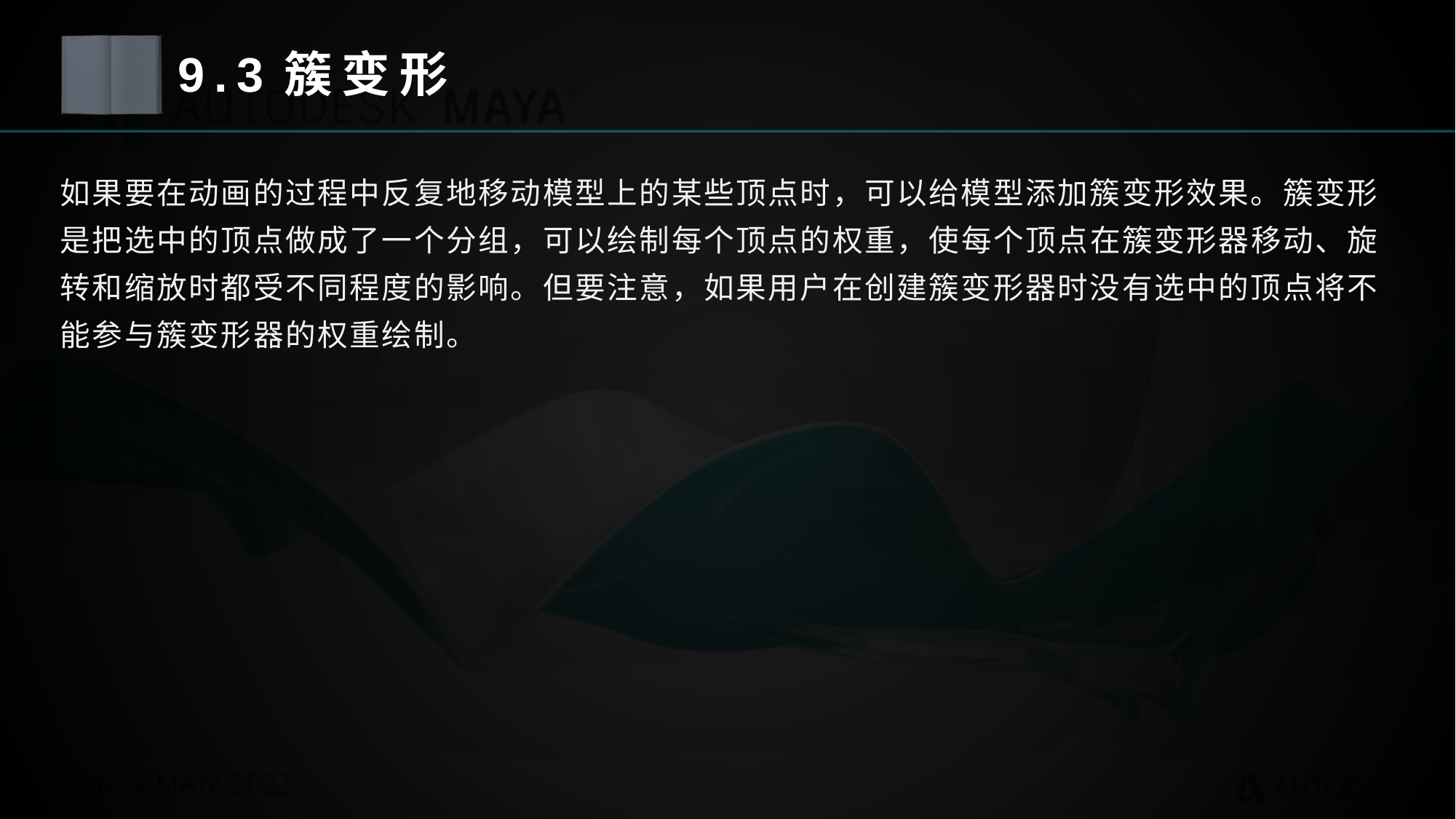

9.3簇变形
如果要在动画的过程中反复地移动模型上的某些顶点时，可以给模型添加簇变形效果。簇变形是把选中的顶点做成了一个分组，可以绘制每个顶点的权重，使每个顶点在簇变形器移动、旋转和缩放时都受不同程度的影响。但要注意，如果用户在创建簇变形器时没有选中的顶点将不能参与簇变形器的权重绘制。